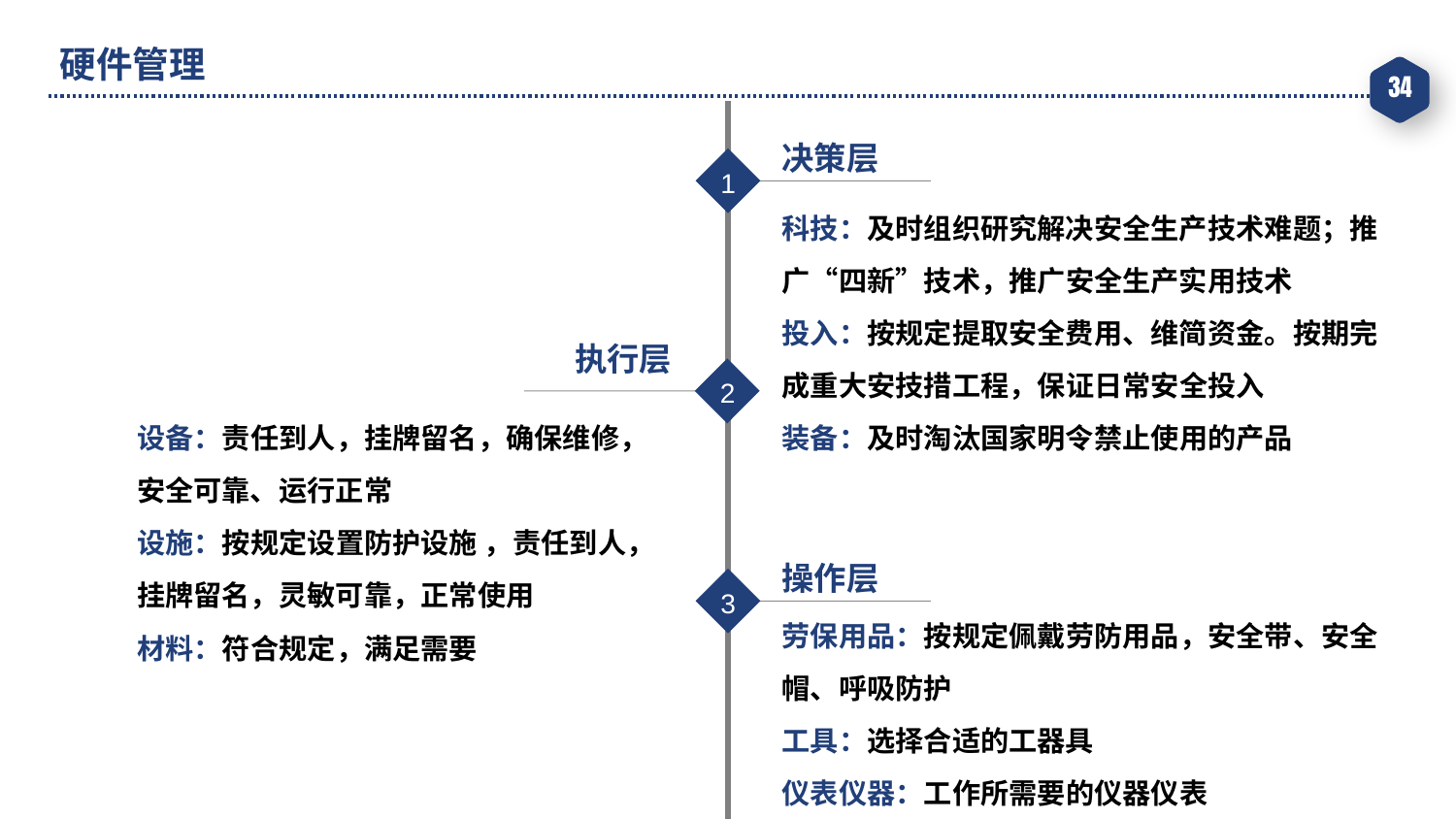

硬件管理
决策层
1

科技：及时组织研究解决安全生产技术难题；推广“四新”技术，推广安全生产实用技术
投入：按规定提取安全费用、维简资金。按期完成重大安技措工程，保证日常安全投入
装备：及时淘汰国家明令禁止使用的产品
执行层
2

设备：责任到人，挂牌留名，确保维修，安全可靠、运行正常
设施：按规定设置防护设施 ，责任到人，挂牌留名，灵敏可靠，正常使用
材料：符合规定，满足需要
操作层
3

劳保用品：按规定佩戴劳防用品，安全带、安全帽、呼吸防护
工具：选择合适的工器具
仪表仪器：工作所需要的仪器仪表